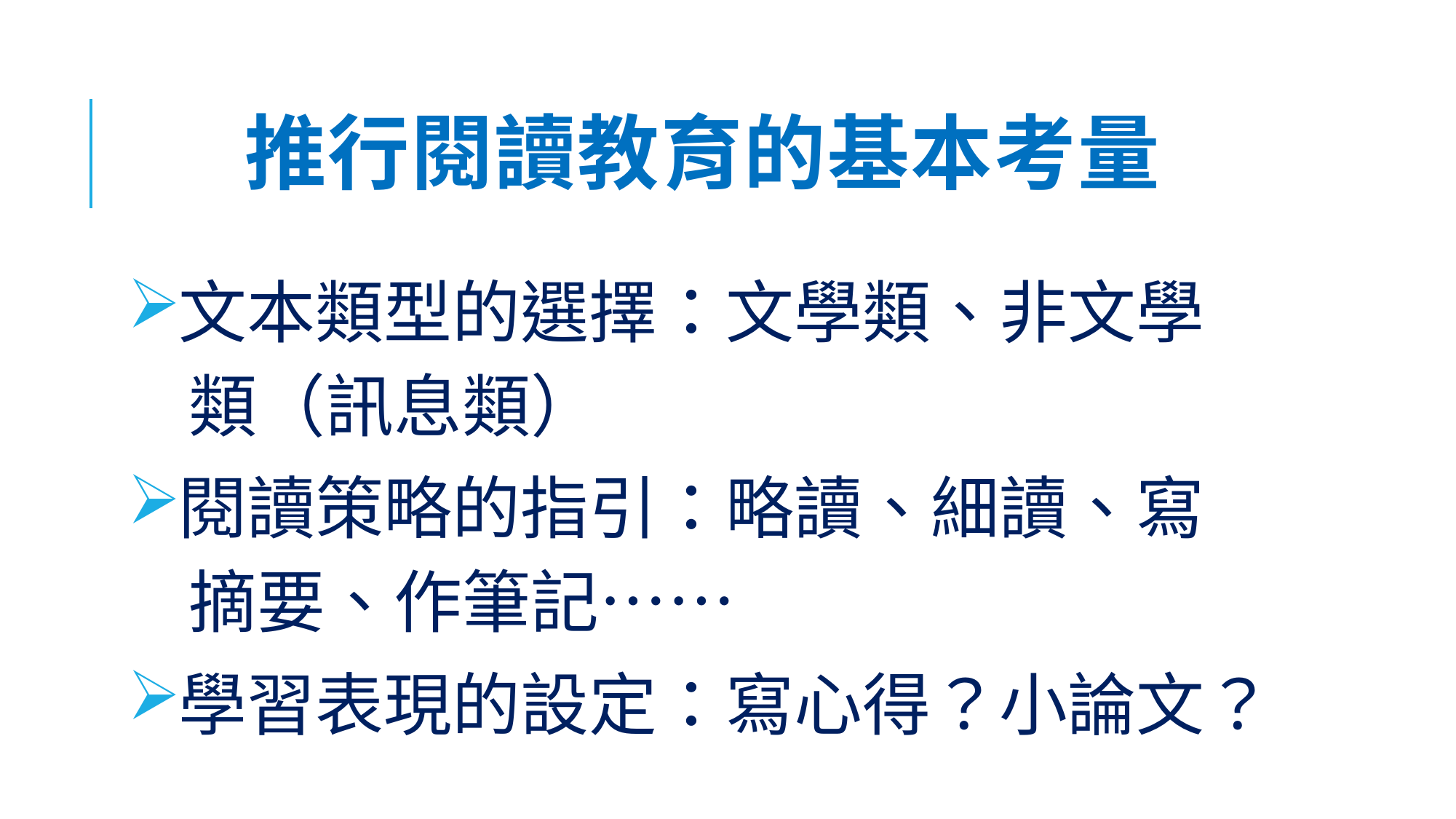

# 推行閱讀教育的基本考量
文本類型的選擇：文學類、非文學
   類（訊息類）
閱讀策略的指引：略讀、細讀、寫
   摘要、作筆記……
學習表現的設定：寫心得？小論文？